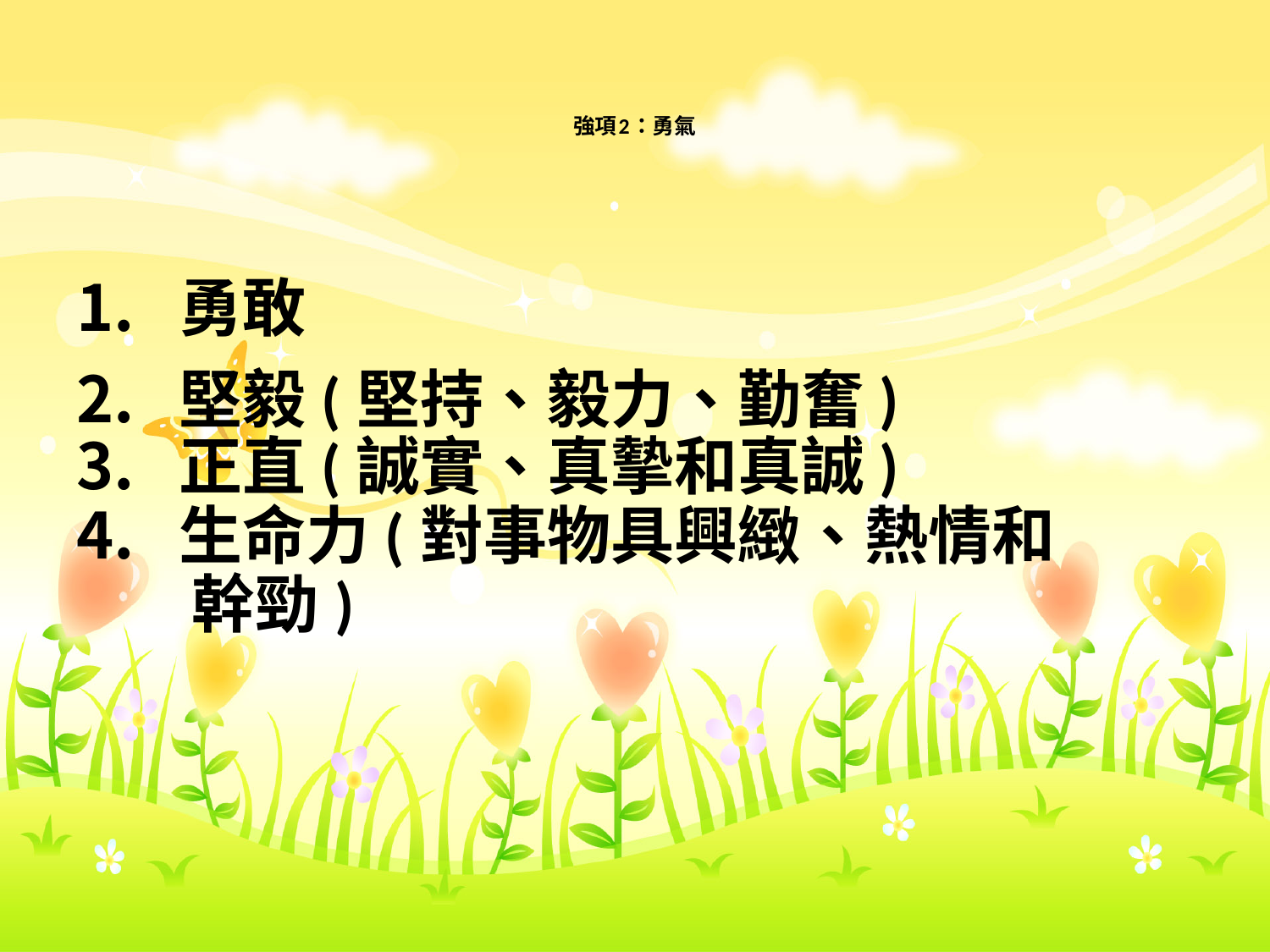

# 強項2：勇氣
勇敢
堅毅(堅持、毅力、勤奮)
正直(誠實、真摰和真誠)
生命力(對事物具興緻、熱情和
       幹勁)